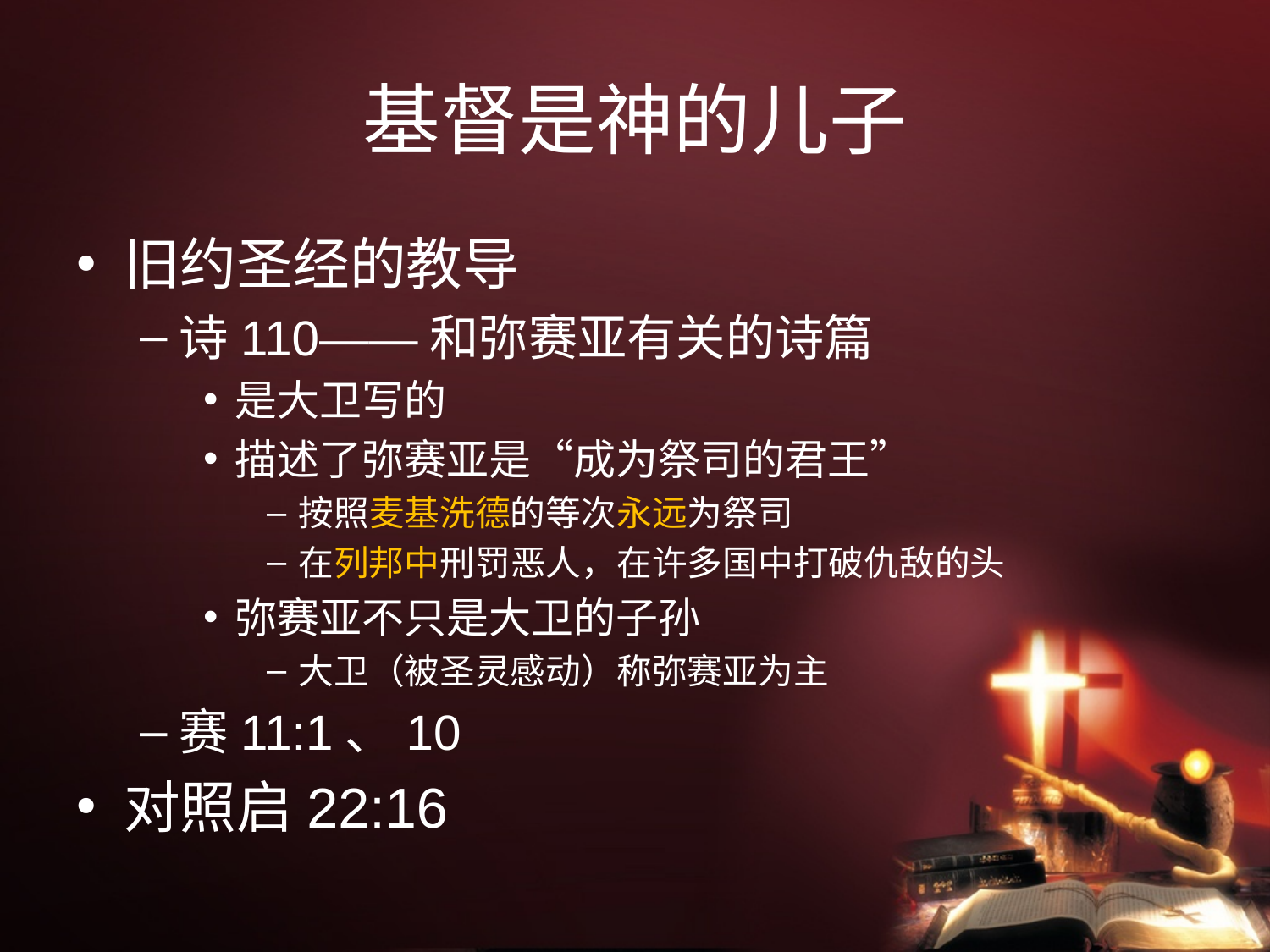

# 基督是神的儿子
旧约圣经的教导
诗110——和弥赛亚有关的诗篇
是大卫写的
描述了弥赛亚是“成为祭司的君王”
按照麦基洗德的等次永远为祭司
在列邦中刑罚恶人，在许多国中打破仇敌的头
弥赛亚不只是大卫的子孙
大卫（被圣灵感动）称弥赛亚为主
赛11:1、10
对照启22:16